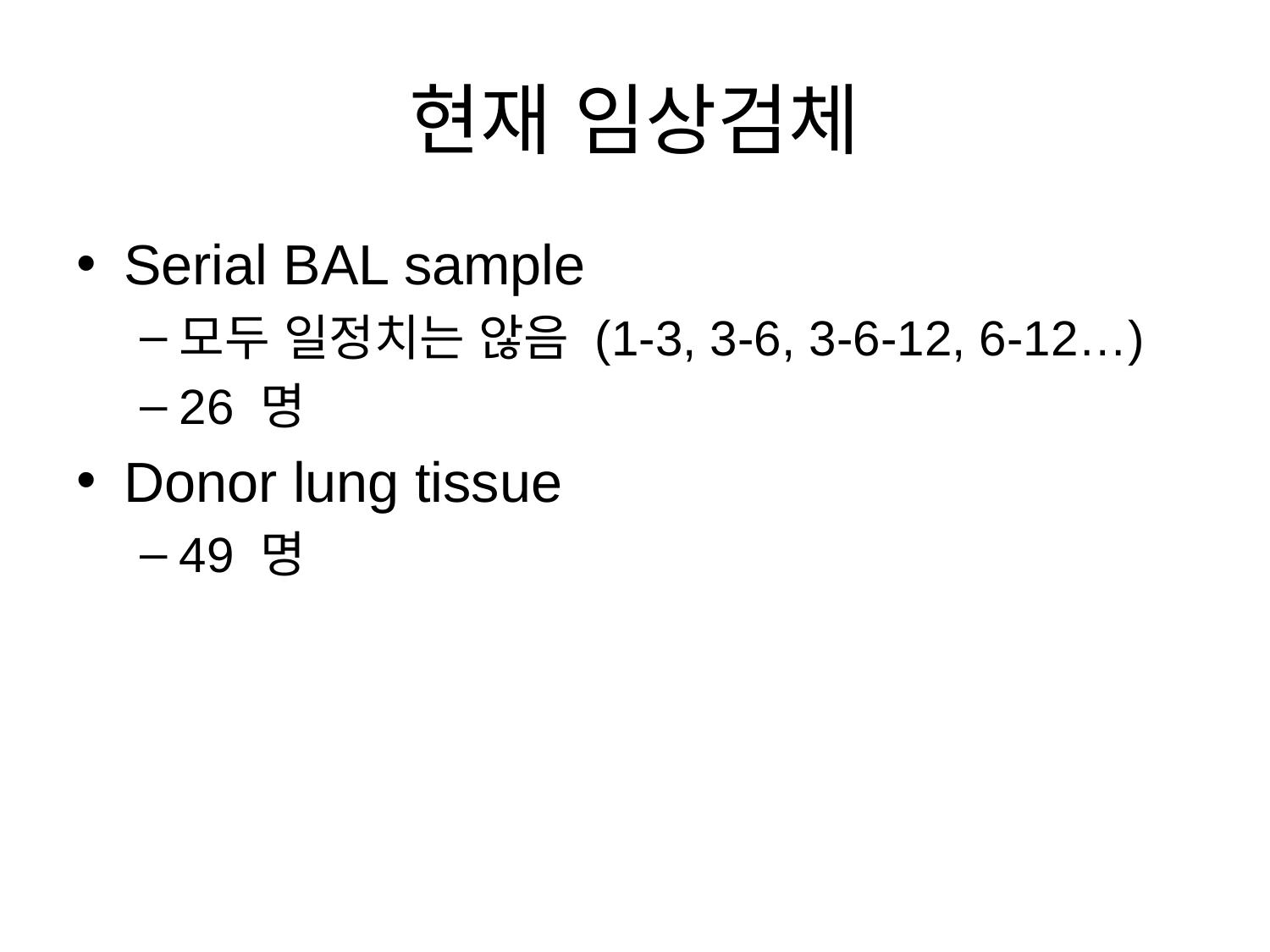

# 현재 임상검체
Serial BAL sample
모두 일정치는 않음 (1-3, 3-6, 3-6-12, 6-12…)
26 명
Donor lung tissue
49 명